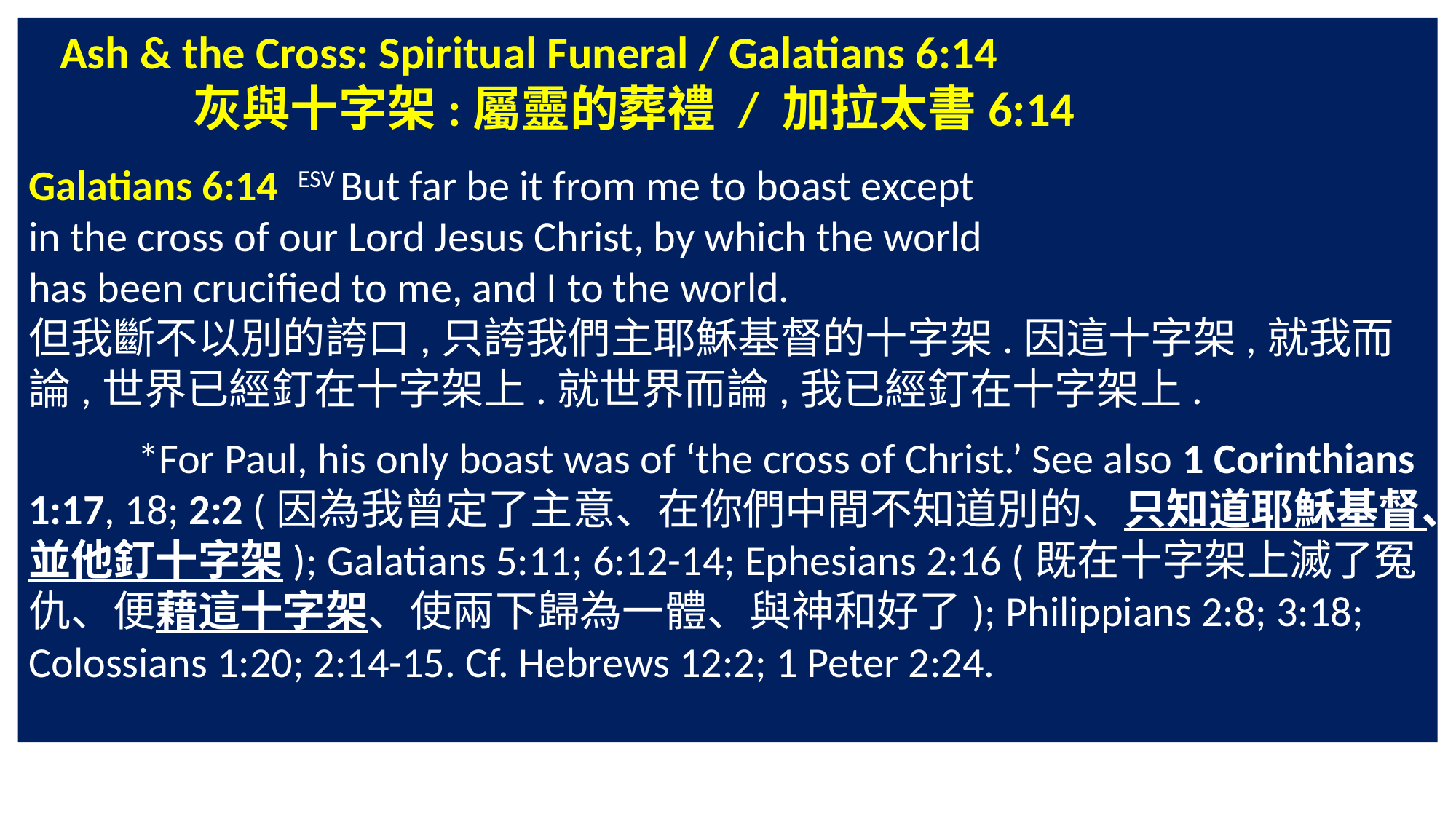

Ash & the Cross: Spiritual Funeral / Galatians 6:14
	    灰與十字架:屬靈的葬禮 / 加拉太書6:14

Galatians 6:14  ESV But far be it from me to boast except
in the cross of our Lord Jesus Christ, by which the world
has been crucified to me, and I to the world.
但我斷不以別的誇口,只誇我們主耶穌基督的十字架.因這十字架,就我而論,世界已經釘在十字架上.就世界而論,我已經釘在十字架上.

	*For Paul, his only boast was of ‘the cross of Christ.’ See also 1 Corinthians 1:17, 18; 2:2 (因為我曾定了主意、在你們中間不知道別的、只知道耶穌基督、並他釘十字架); Galatians 5:11; 6:12-14; Ephesians 2:16 (既在十字架上滅了冤仇、便藉這十字架、使兩下歸為一體、與神和好了); Philippians 2:8; 3:18; Colossians 1:20; 2:14-15. Cf. Hebrews 12:2; 1 Peter 2:24.